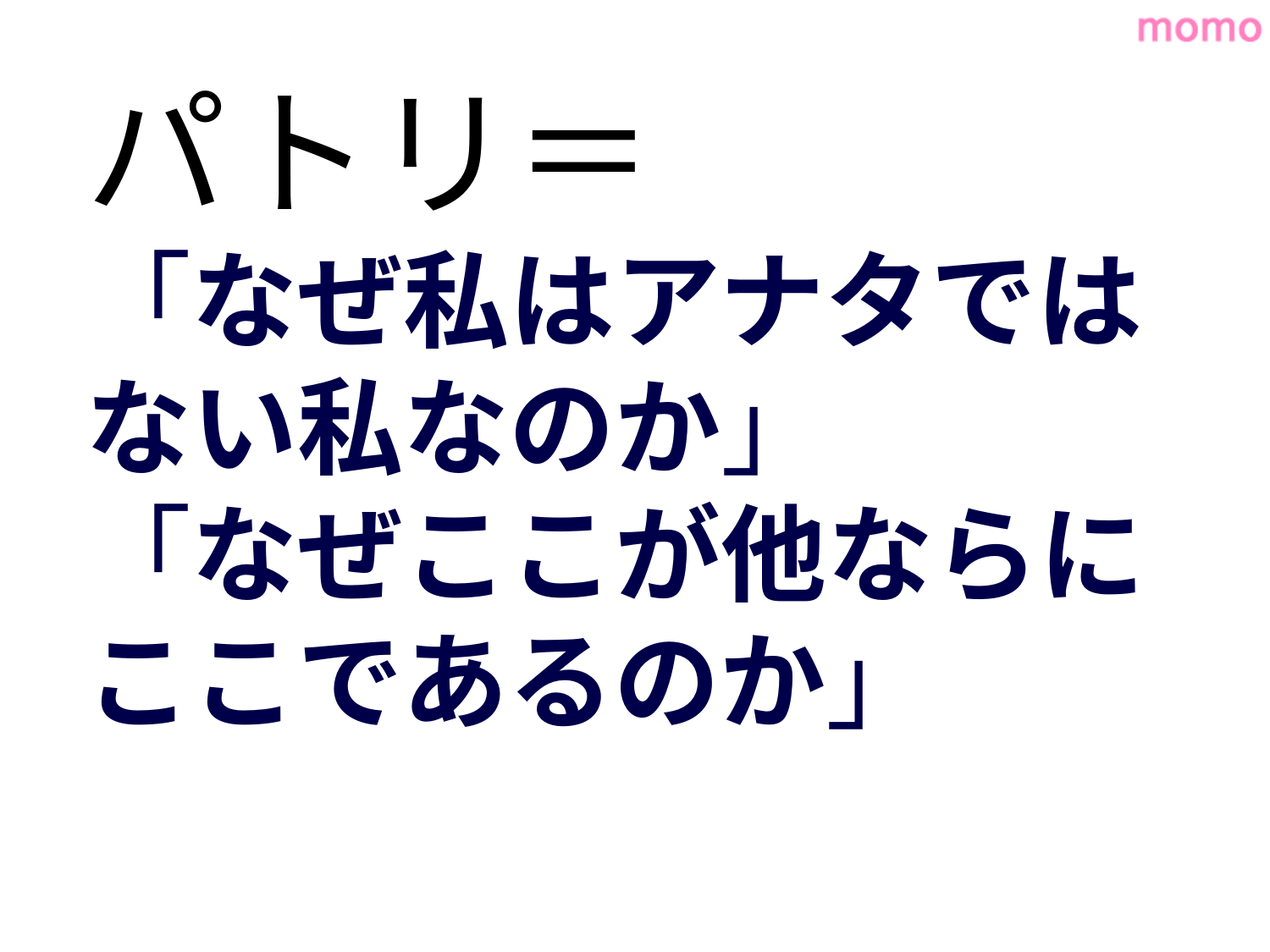

# パトリ＝ 「なぜ私はアナタではない私なのか」 「なぜここが他ならにここであるのか」